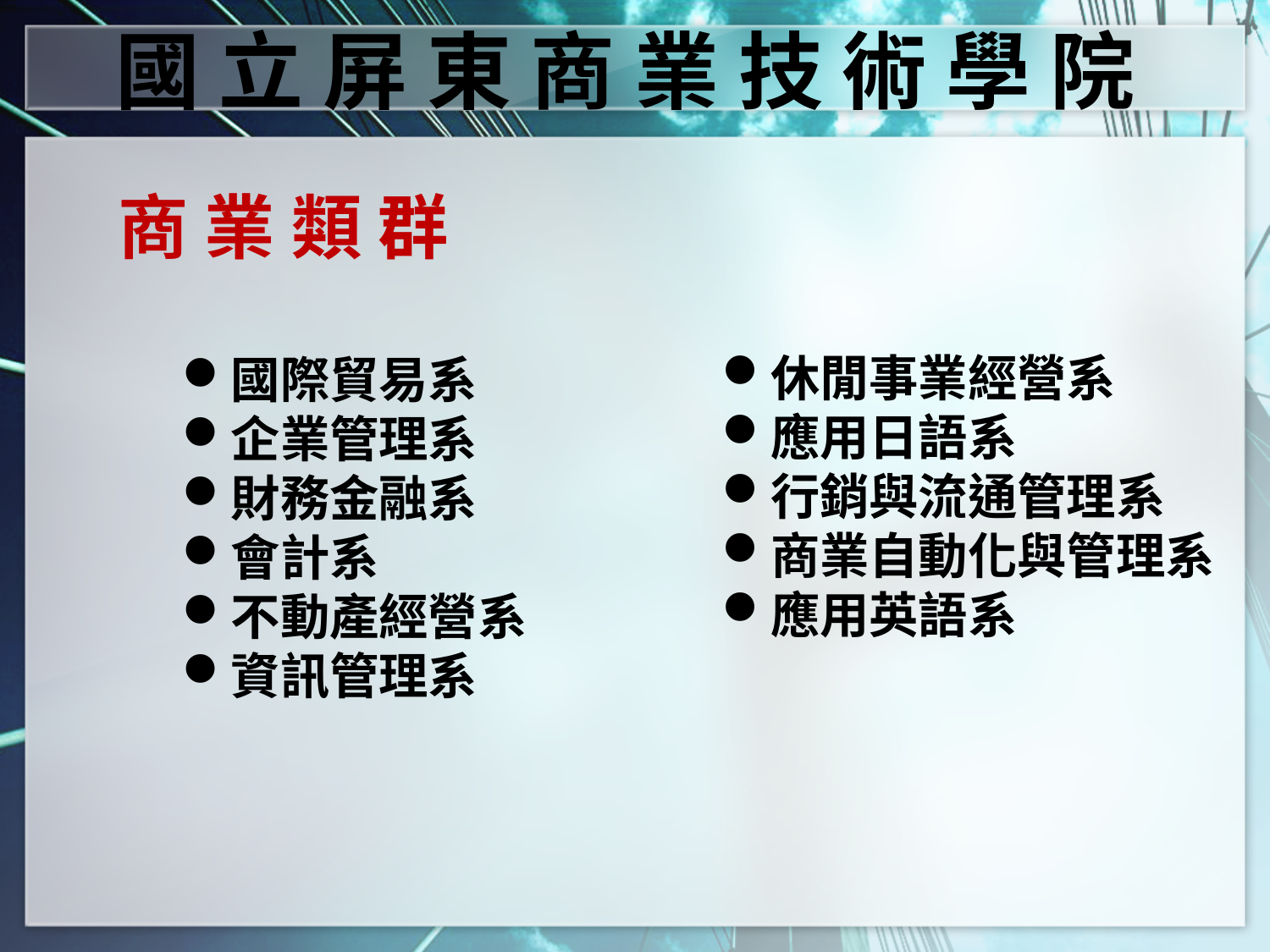

國 立 屏 東 商 業 技 術 學 院
商 業 類 群
休閒事業經營系
應用日語系
行銷與流通管理系
商業自動化與管理系
應用英語系

國際貿易系
企業管理系
財務金融系
會計系
不動產經營系
資訊管理系